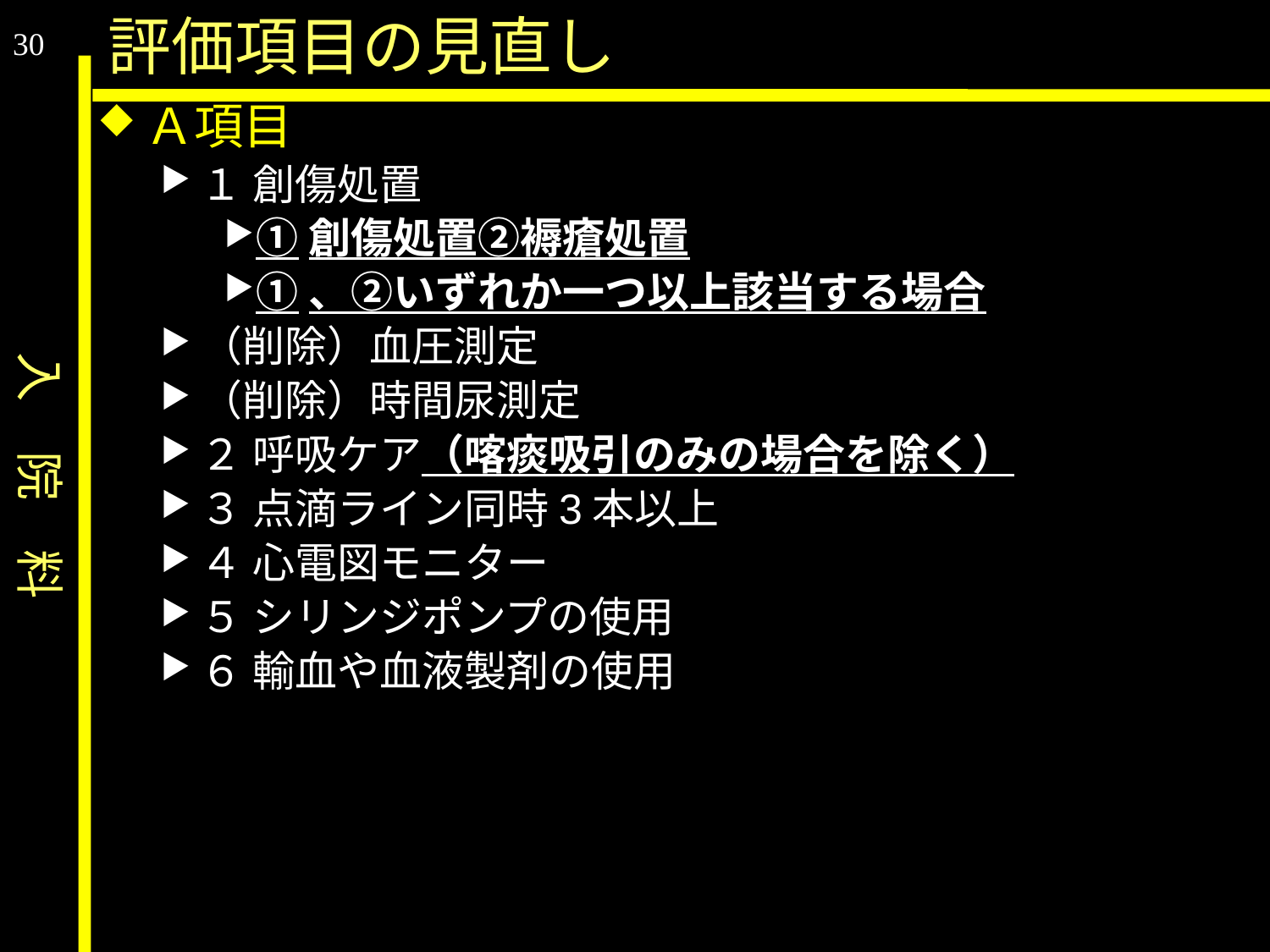

入　院　料
評価項目の見直し
30

Ａ項目
１ 創傷処置
①創傷処置②褥瘡処置
①、②いずれか一つ以上該当する場合
（削除）血圧測定
（削除）時間尿測定
２ 呼吸ケア（喀痰吸引のみの場合を除く）
３ 点滴ライン同時3本以上
４ 心電図モニター
５ シリンジポンプの使用
６ 輸血や血液製剤の使用